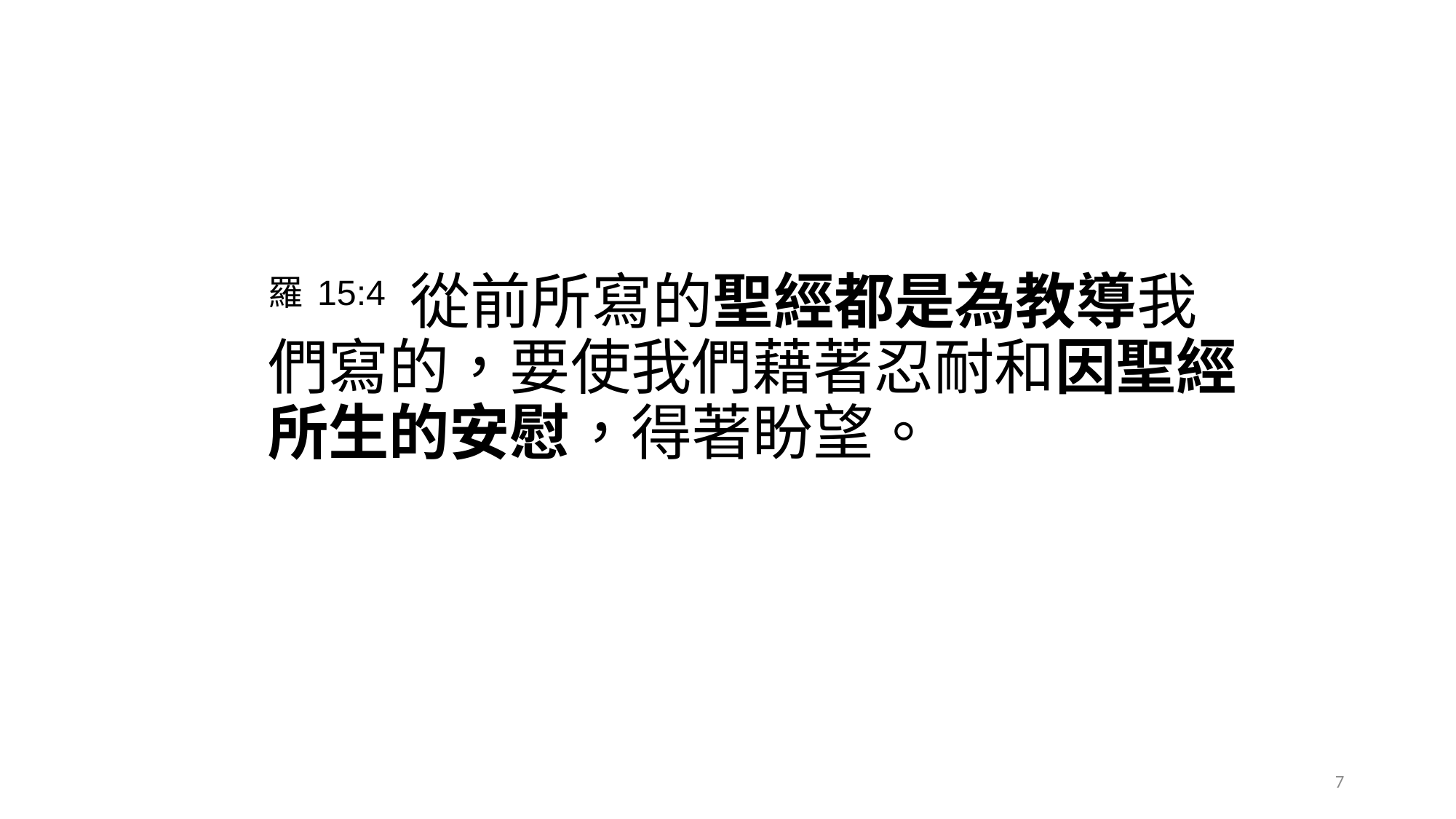

羅15:4 從前所寫的聖經都是為教導我們寫的，要使我們藉著忍耐和因聖經所生的安慰，得著盼望。
7